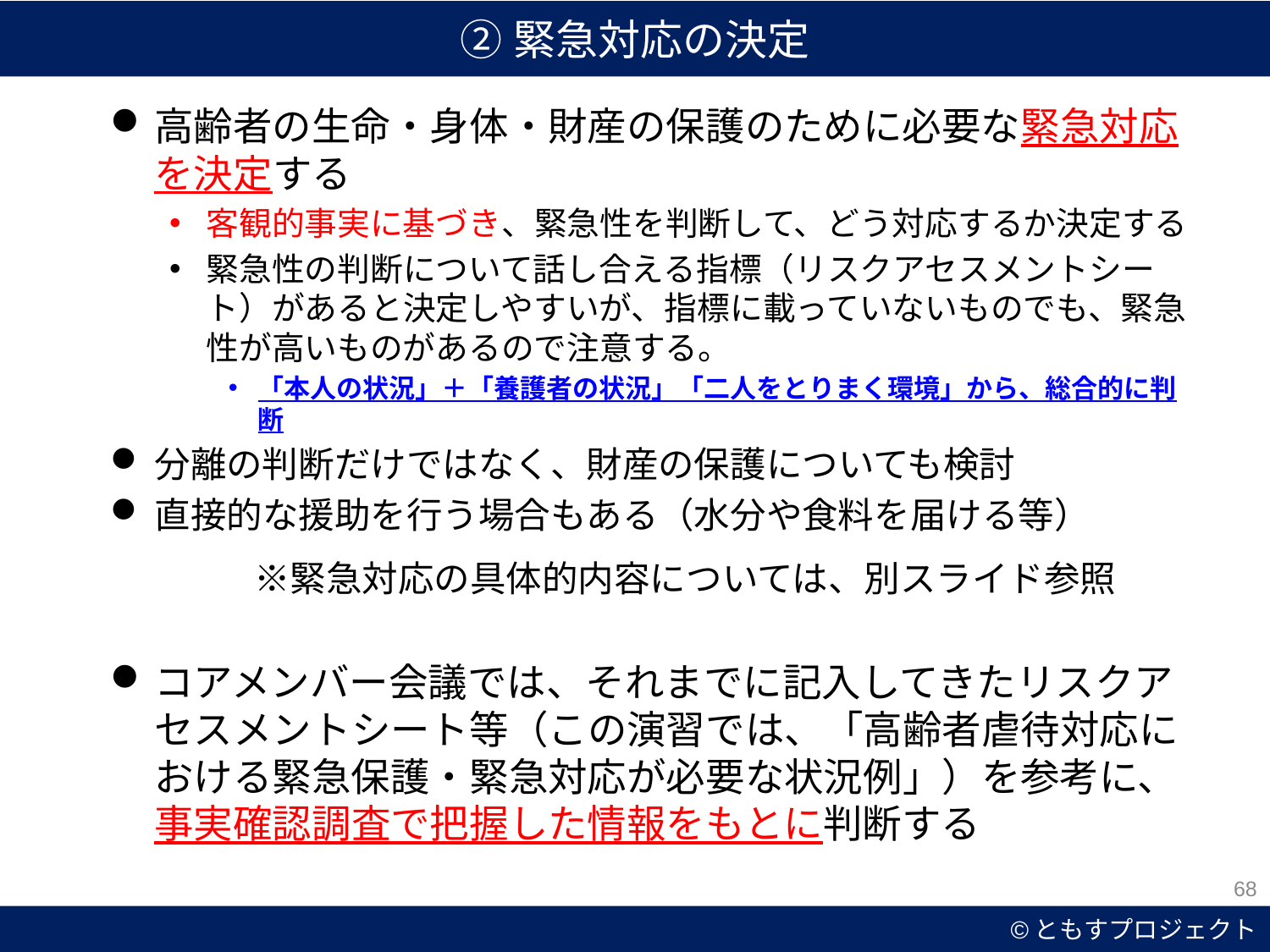

②緊急対応の決定
高齢者の生命・身体・財産の保護のために必要な緊急対応を決定する
客観的事実に基づき、緊急性を判断して、どう対応するか決定する
緊急性の判断について話し合える指標（リスクアセスメントシート）があると決定しやすいが、指標に載っていないものでも、緊急性が高いものがあるので注意する。
「本人の状況」＋「養護者の状況」「二人をとりまく環境」から、総合的に判断
分離の判断だけではなく、財産の保護についても検討
直接的な援助を行う場合もある（水分や食料を届ける等）

　　　　※緊急対応の具体的内容については、別スライド参照

コアメンバー会議では、それまでに記入してきたリスクアセスメントシート等（この演習では、「高齢者虐待対応における緊急保護・緊急対応が必要な状況例」）を参考に、事実確認調査で把握した情報をもとに判断する

68
©ともすプロジェクト